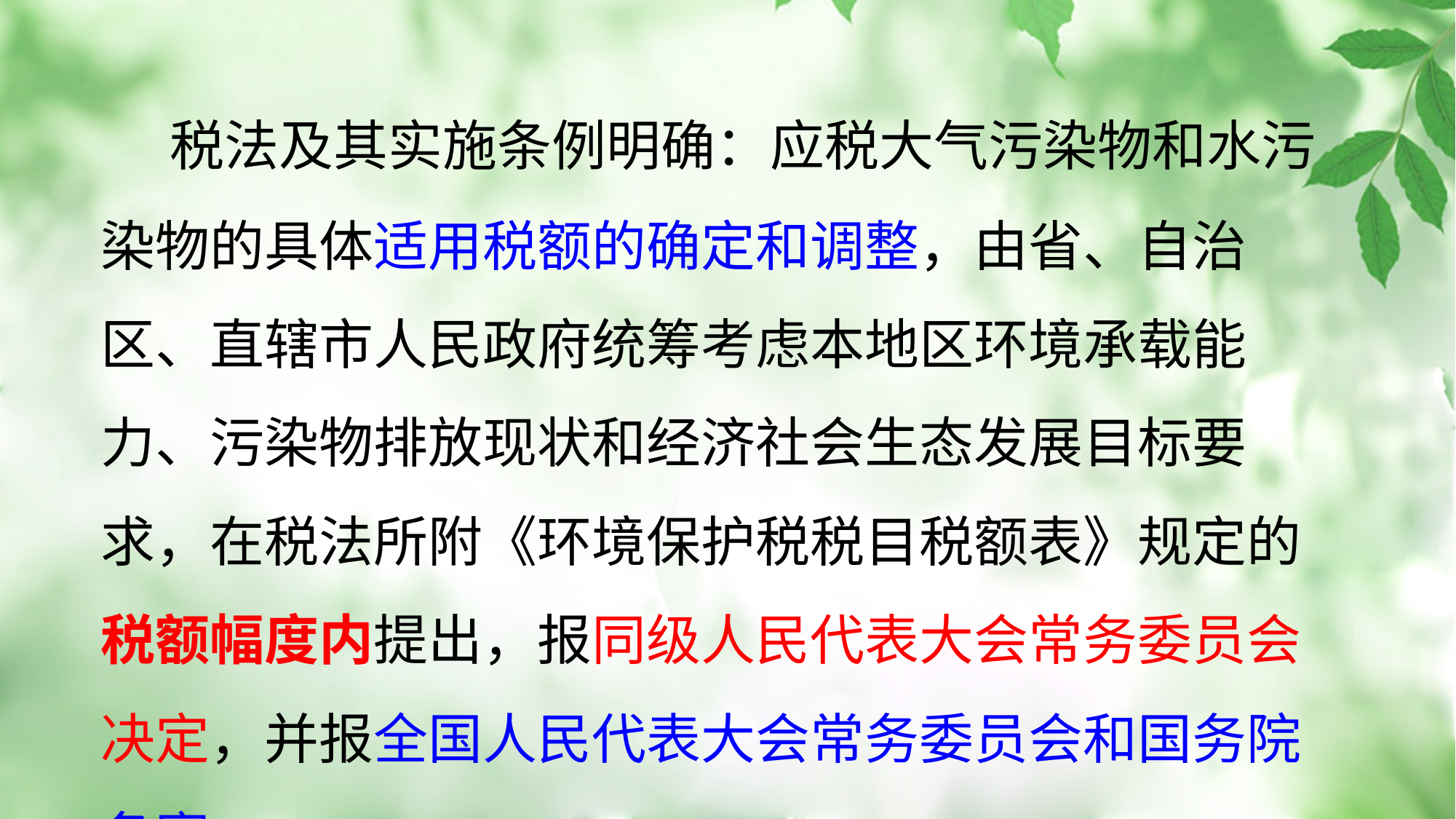

税法及其实施条例明确：应税大气污染物和水污染物的具体适用税额的确定和调整，由省、自治区、直辖市人民政府统筹考虑本地区环境承载能力、污染物排放现状和经济社会生态发展目标要求，在税法所附《环境保护税税目税额表》规定的税额幅度内提出，报同级人民代表大会常务委员会决定，并报全国人民代表大会常务委员会和国务院备案。